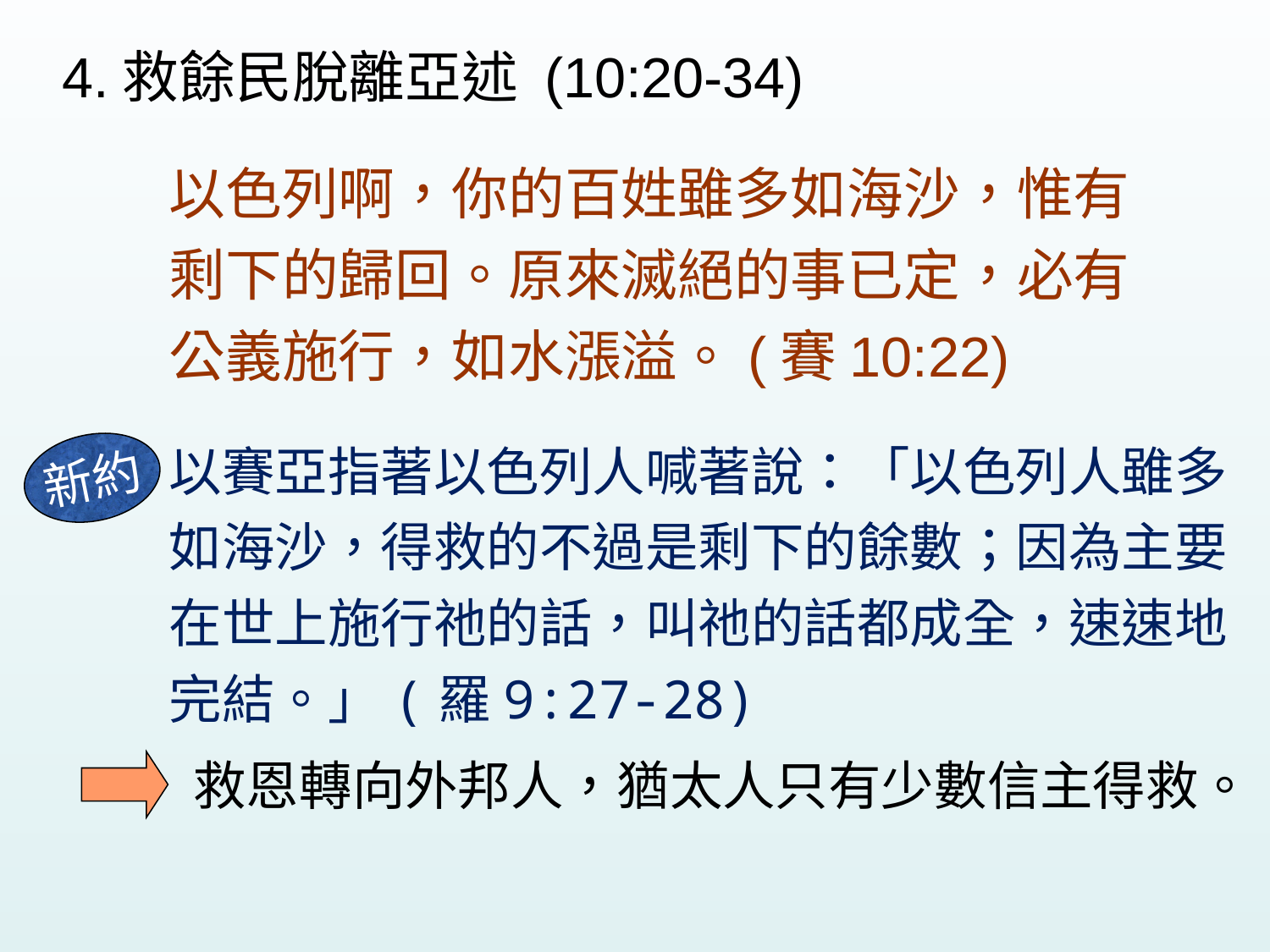

4.救餘民脫離亞述 (10:20-34)
以色列啊，你的百姓雖多如海沙，惟有剩下的歸回。原來滅絕的事已定，必有公義施行，如水漲溢。(賽10:22)
以賽亞指著以色列人喊著說：「以色列人雖多如海沙，得救的不過是剩下的餘數；因為主要在世上施行祂的話，叫祂的話都成全，速速地完結。」(羅9:27-28)
新約
救恩轉向外邦人，猶太人只有少數信主得救。